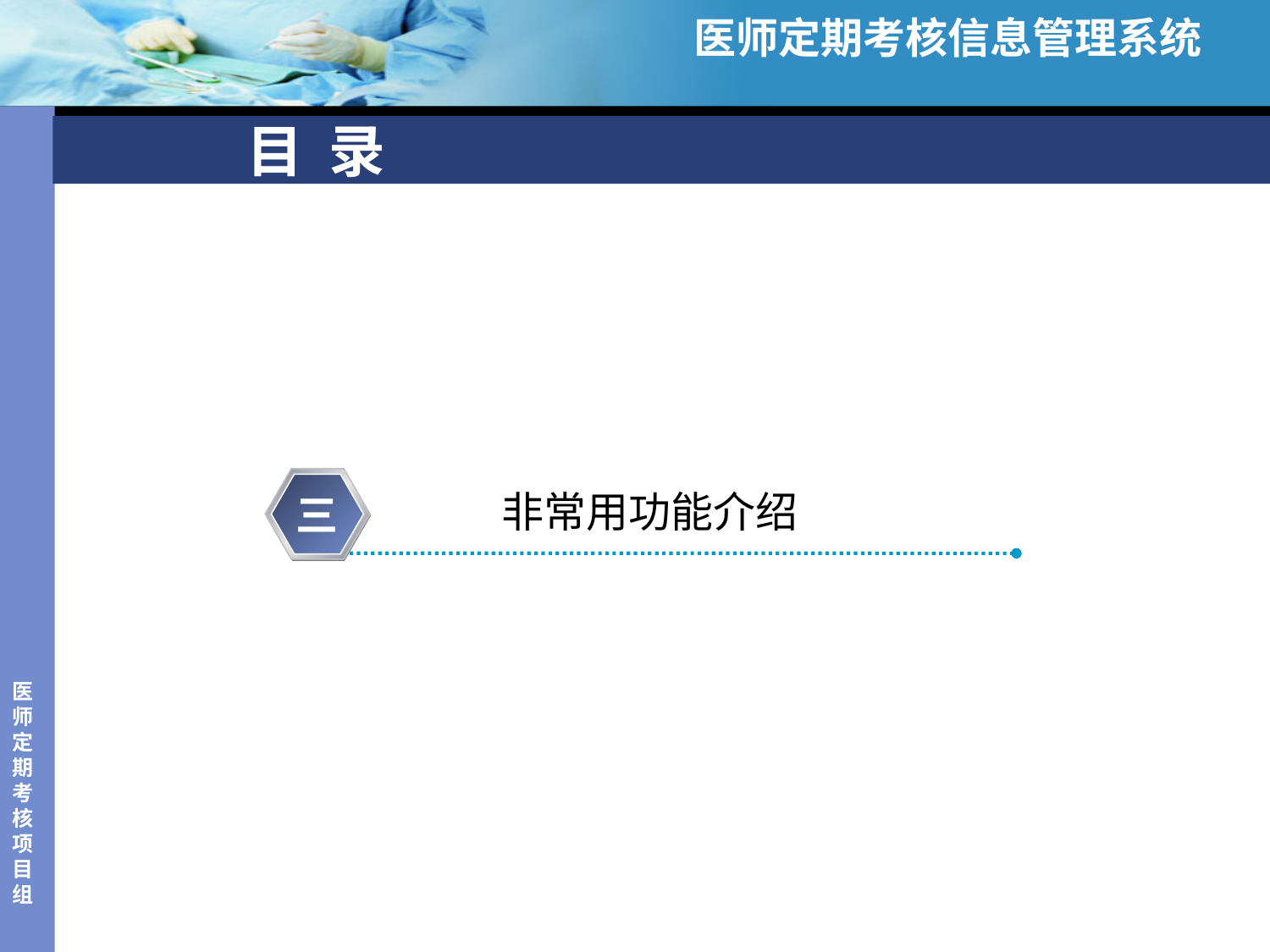

医师定期考核信息管理系统
# 目  录

非常用功能介绍
三

32